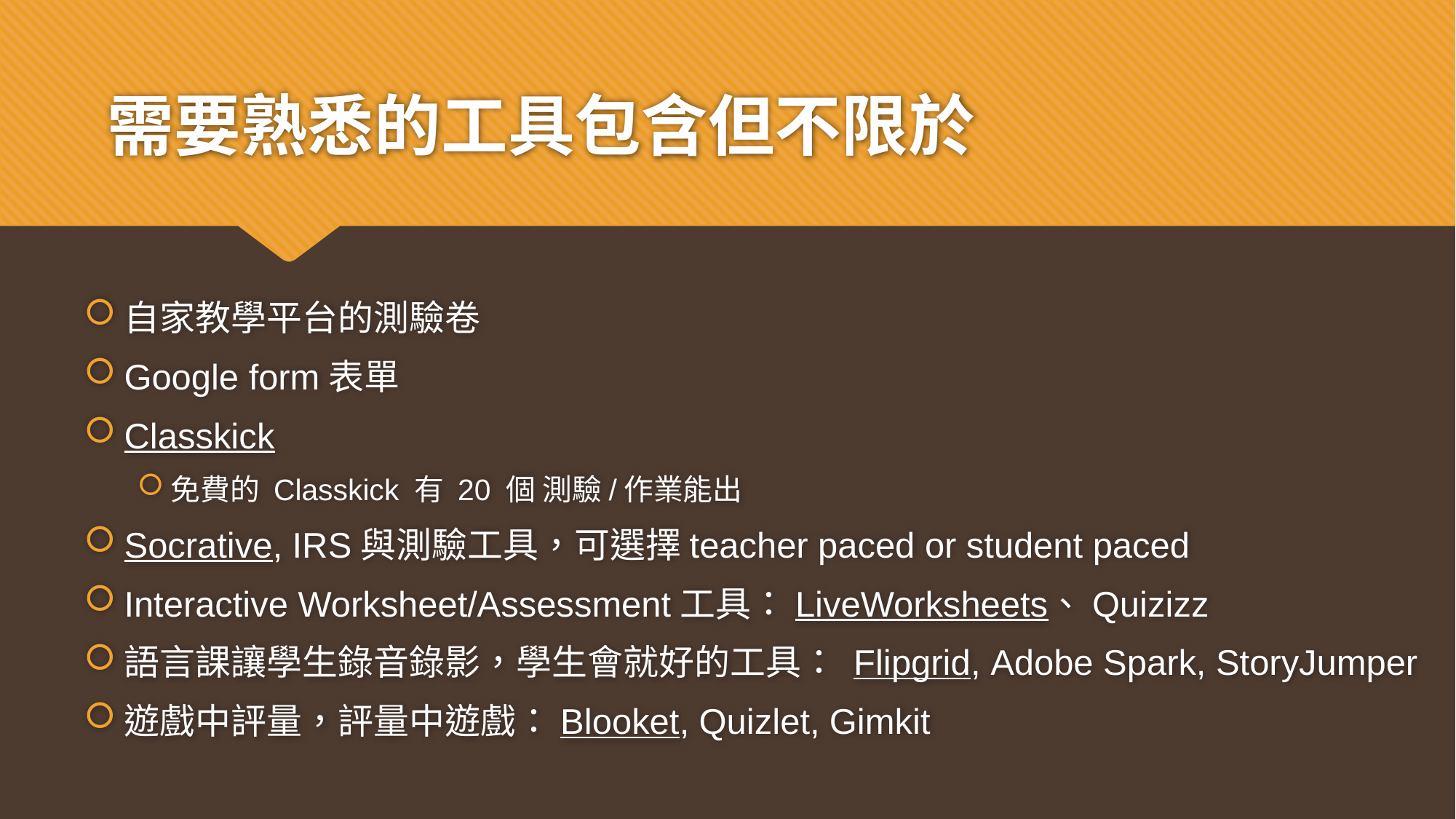

# 需要熟悉的工具包含但不限於
自家教學平台的測驗卷
Google form表單
Classkick
免費的 Classkick 有 20 個 測驗/作業能出
Socrative, IRS與測驗工具，可選擇teacher paced or student paced
Interactive Worksheet/Assessment工具：LiveWorksheets、Quizizz
語言課讓學生錄音錄影，學生會就好的工具： Flipgrid, Adobe Spark, StoryJumper
遊戲中評量，評量中遊戲：Blooket, Quizlet, Gimkit